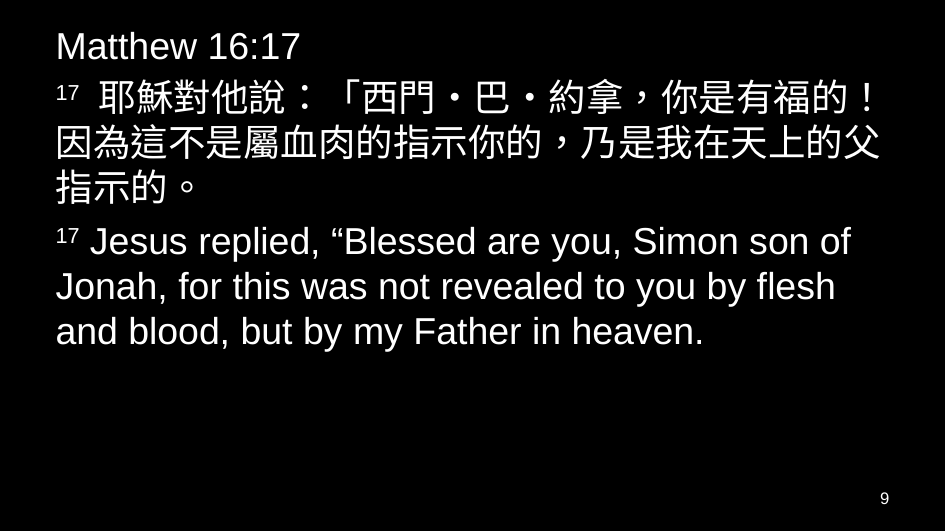

Matthew 16:17
17 耶穌對他說：「西門•巴•約拿，你是有福的！因為這不是屬血肉的指示你的，乃是我在天上的父指示的。
17 Jesus replied, “Blessed are you, Simon son of Jonah, for this was not revealed to you by flesh and blood, but by my Father in heaven.

9